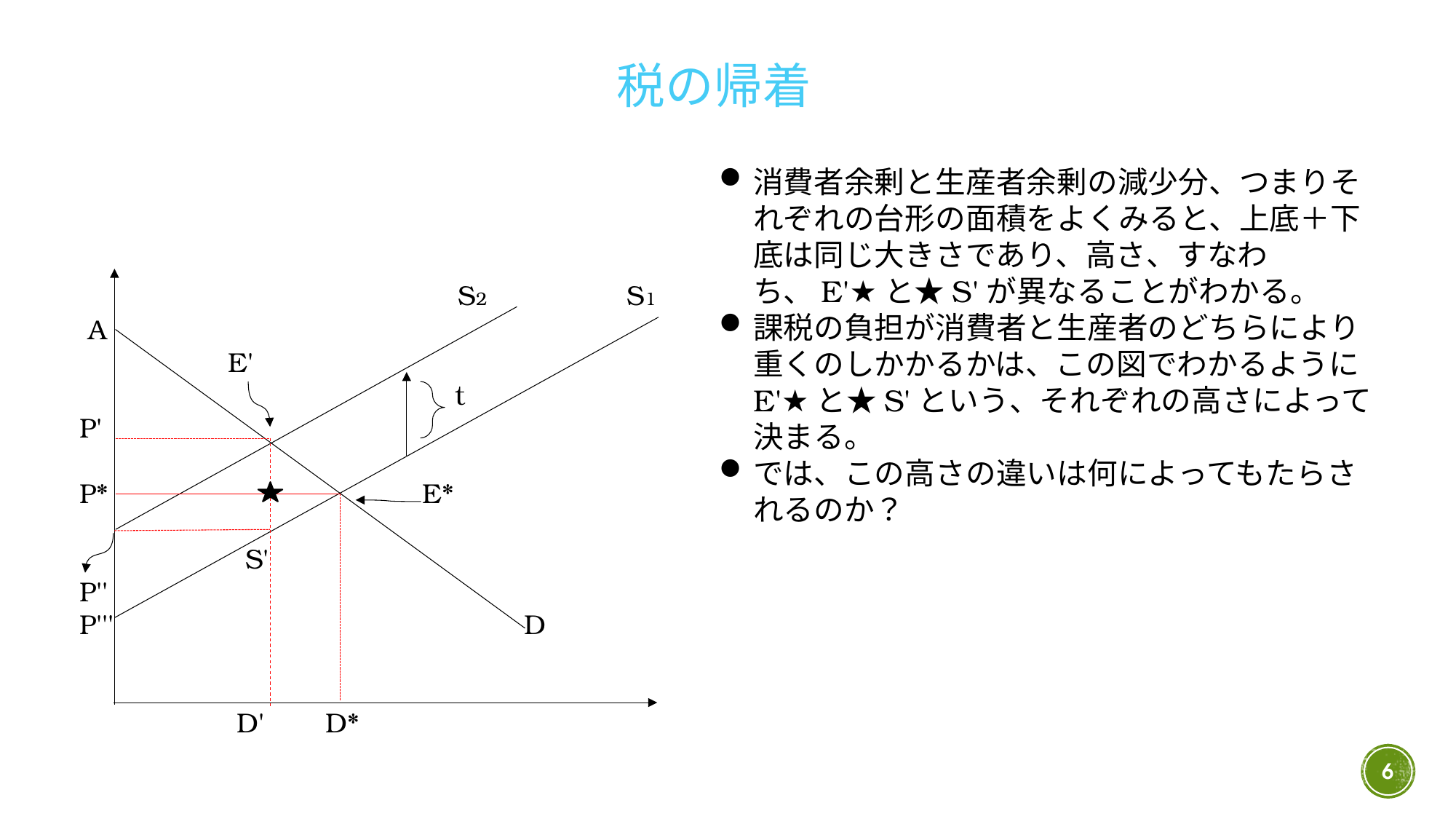

税の帰着

                                            S2                S1
   A
                   E'
                                             t
  P'

  P*                                    E*

                     S'
  P''
  P'''                                               D

                    D'       D*
消費者余剰と生産者余剰の減少分、つまりそれぞれの台形の面積をよくみると、上底＋下底は同じ大きさであり、高さ、すなわち、E'★と★S'が異なることがわかる。
課税の負担が消費者と生産者のどちらにより重くのしかかるかは、この図でわかるようにE'★と★S'という、それぞれの高さによって決まる。
では、この高さの違いは何によってもたらされるのか？

6